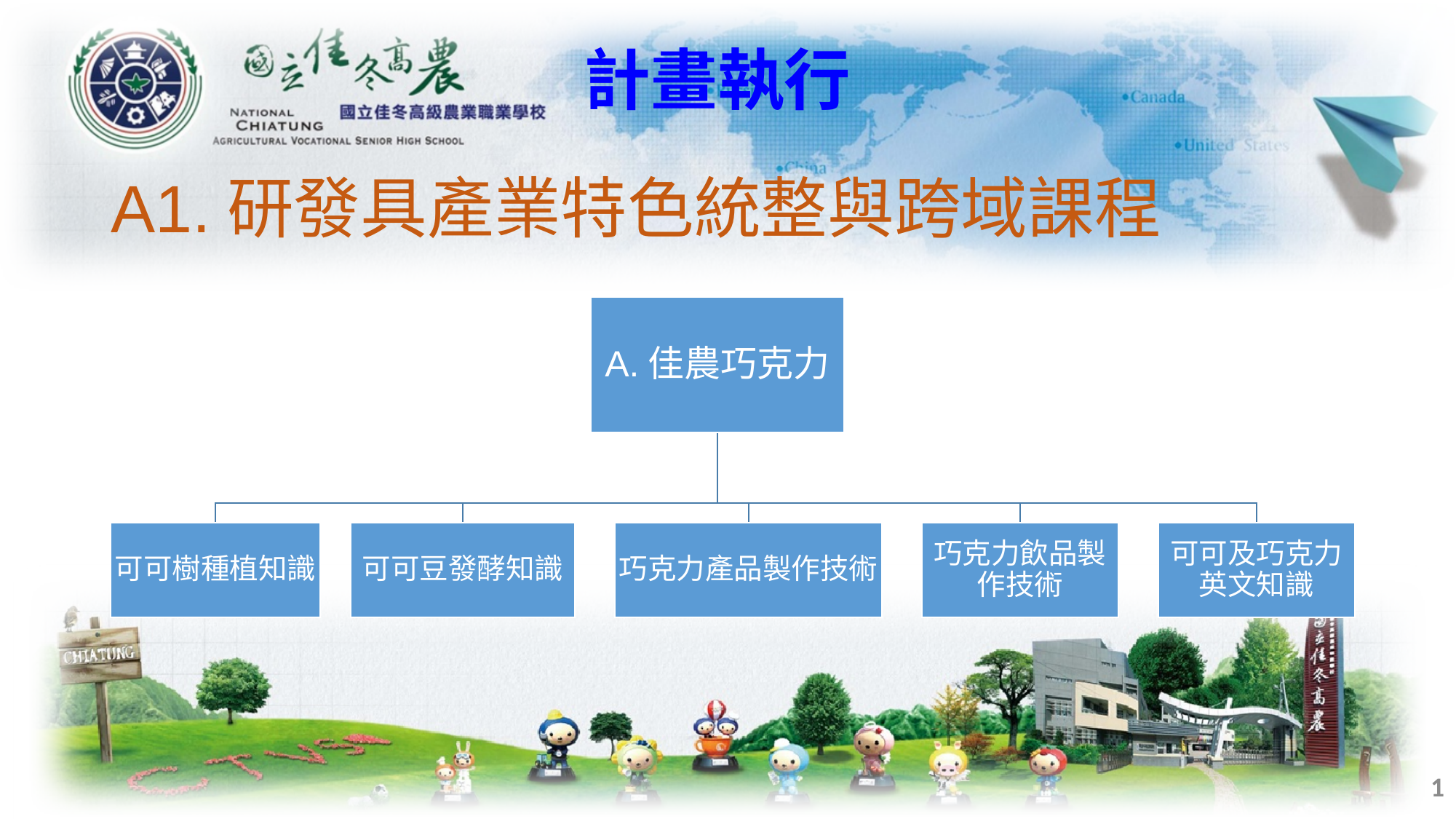

計畫執行
# A1.研發具產業特色統整與跨域課程
A.佳農巧克力
可可樹種植知識
可可豆發酵知識
巧克力產品製作技術
巧克力飲品製作技術
可可及巧克力英文知識
1